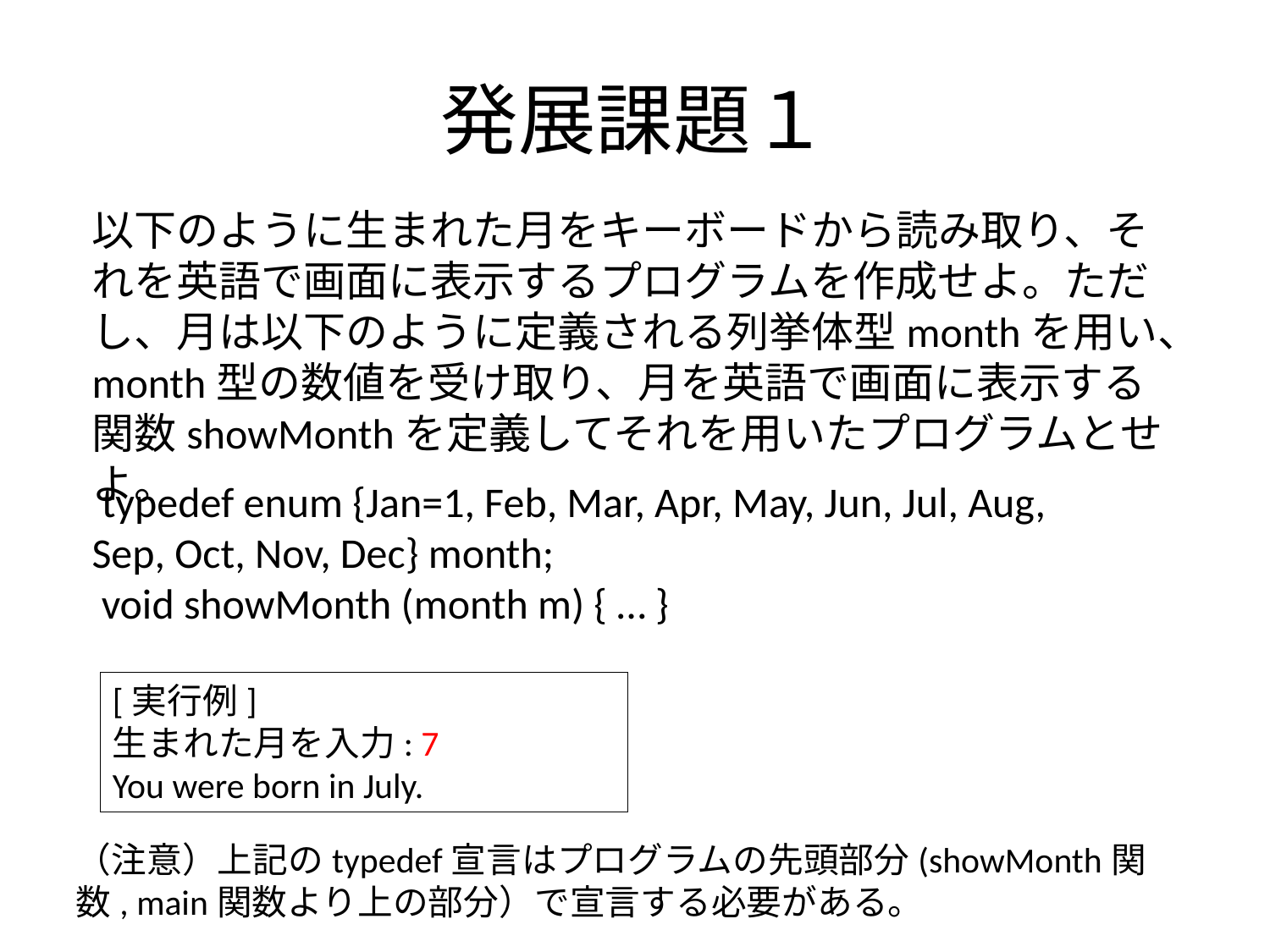

# 発展課題１
以下のように生まれた月をキーボードから読み取り、それを英語で画面に表示するプログラムを作成せよ。ただし、月は以下のように定義される列挙体型monthを用い、month型の数値を受け取り、月を英語で画面に表示する関数showMonthを定義してそれを用いたプログラムとせよ。
 typedef enum {Jan=1, Feb, Mar, Apr, May, Jun, Jul, Aug, Sep, Oct, Nov, Dec} month;
 void showMonth (month m) { … }
[実行例]
生まれた月を入力: 7
You were born in July.
（注意）上記のtypedef宣言はプログラムの先頭部分(showMonth関数, main関数より上の部分）で宣言する必要がある。